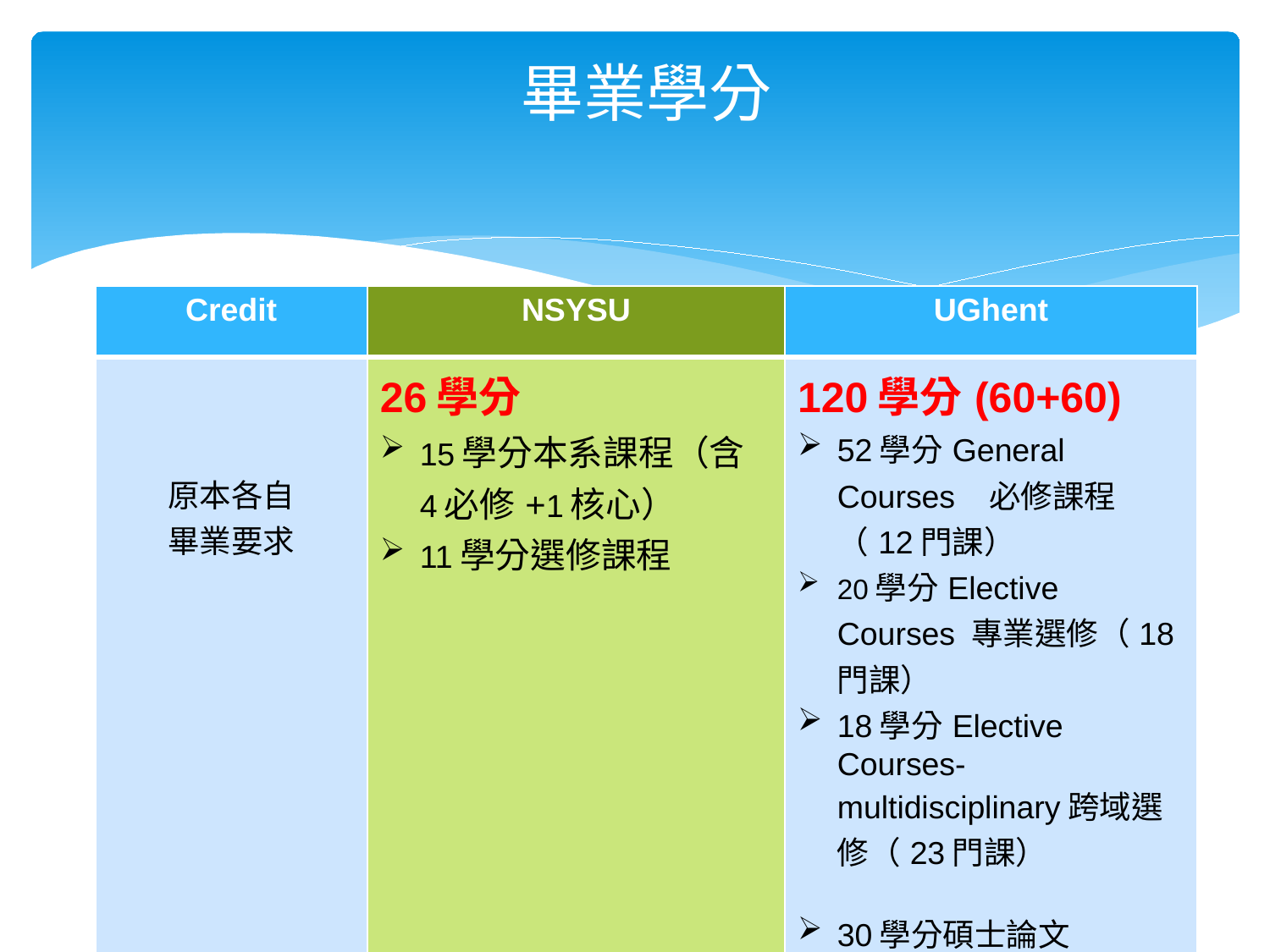

# 畢業學分
| Credit | NSYSU | UGhent |
| --- | --- | --- |
| 原本各自 畢業要求 | 26學分 15學分本系課程（含4必修+1核心） 11學分選修課程 | 120學分(60+60) 52學分General Courses 必修課程（12門課） 20學分Elective Courses 專業選修（18門課） 18學分Elective Courses- multidisciplinary跨域選修（23門課） 30學分碩士論文 |